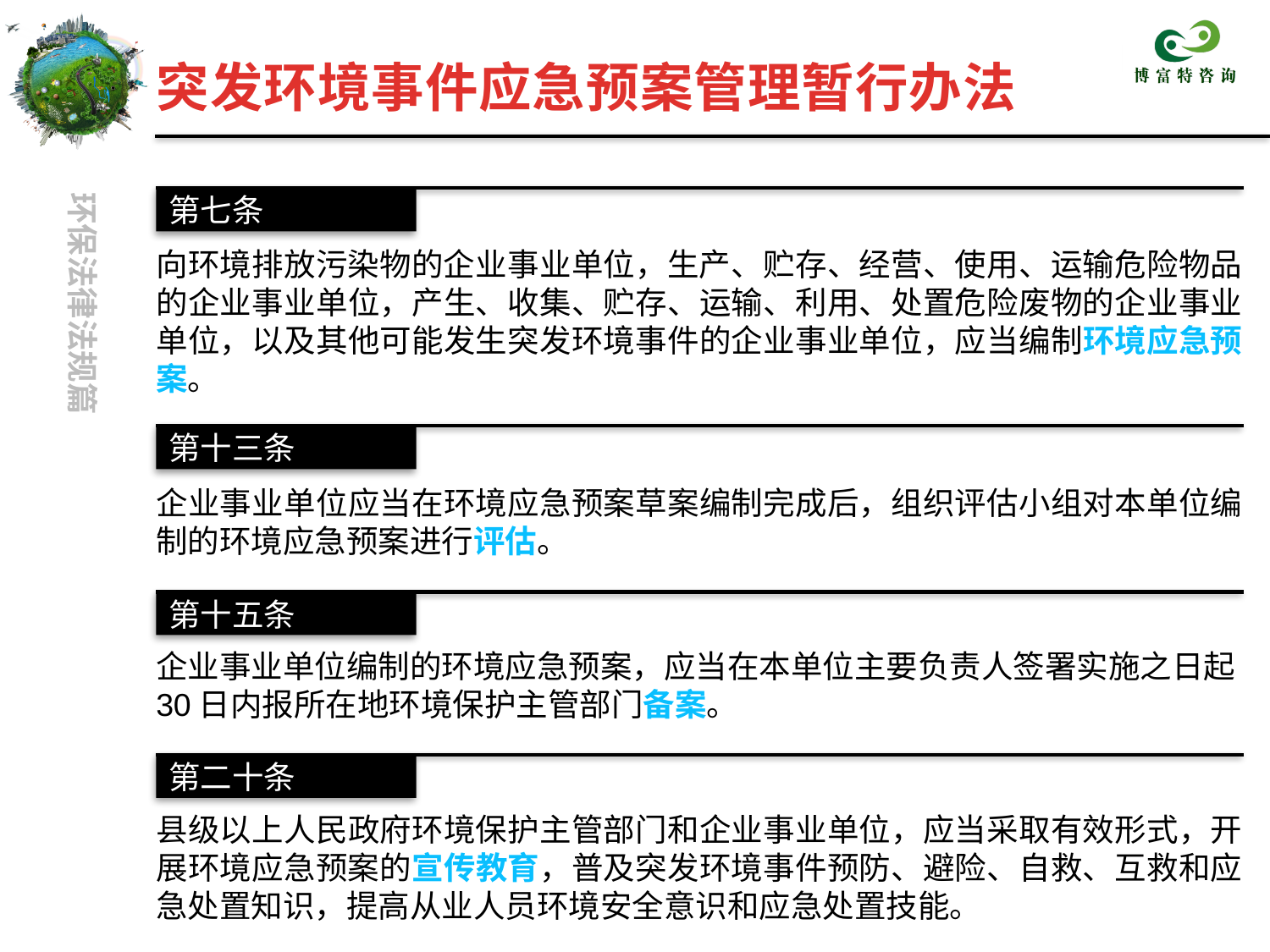

突发环境事件应急预案管理暂行办法
第七条
第七条
向环境排放污染物的企业事业单位，生产、贮存、经营、使用、运输危险物品的企业事业单位，产生、收集、贮存、运输、利用、处置危险废物的企业事业单位，以及其他可能发生突发环境事件的企业事业单位，应当编制环境应急预案。

第十三条
企业事业单位应当在环境应急预案草案编制完成后，组织评估小组对本单位编制的环境应急预案进行评估。

第十五条
企业事业单位编制的环境应急预案，应当在本单位主要负责人签署实施之日起30日内报所在地环境保护主管部门备案。

第二十条
县级以上人民政府环境保护主管部门和企业事业单位，应当采取有效形式，开展环境应急预案的宣传教育，普及突发环境事件预防、避险、自救、互救和应急处置知识，提高从业人员环境安全意识和应急处置技能。
第十三条
第十五条
第二十条